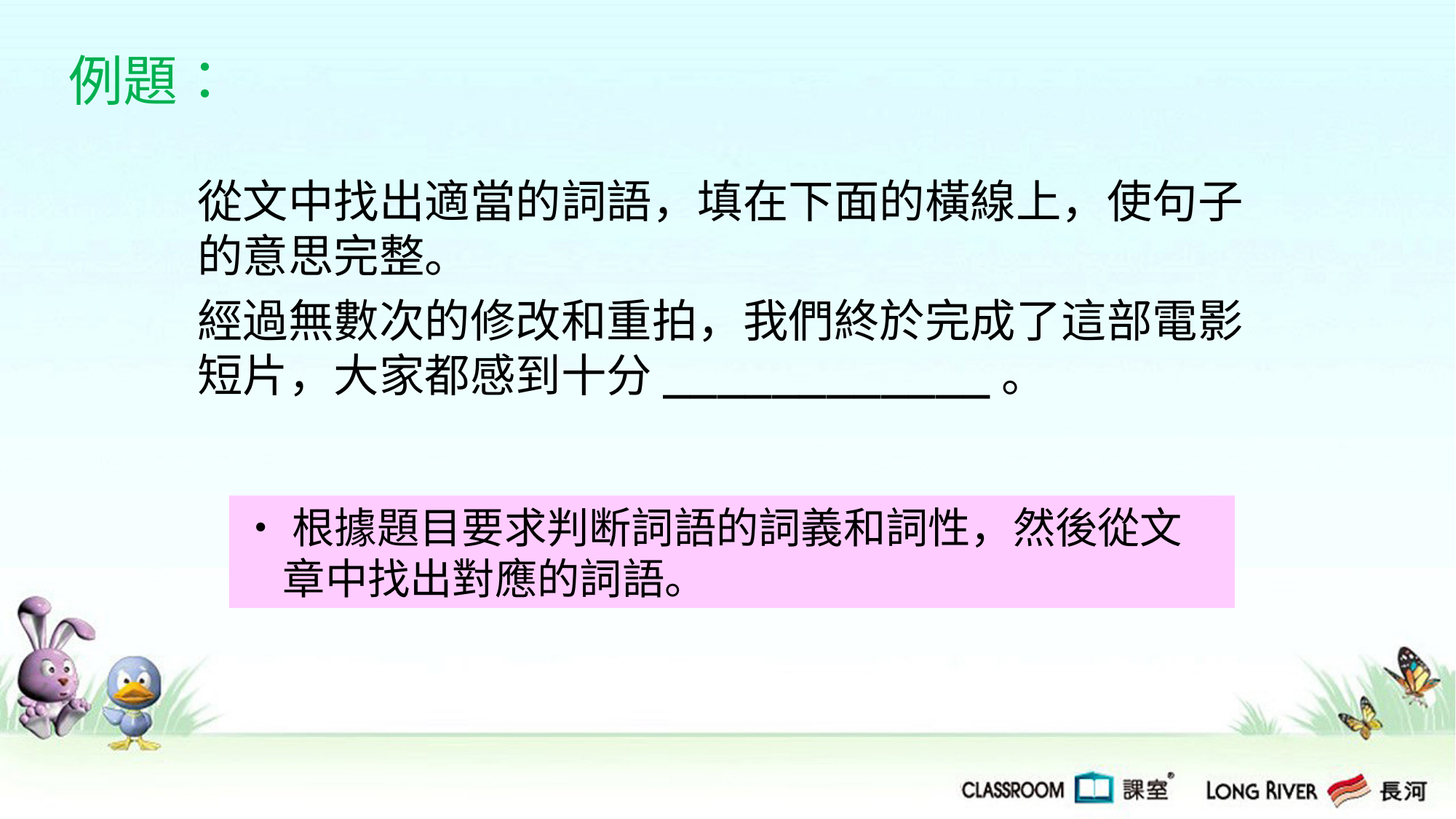

例題：
從文中找出適當的詞語，填在下面的橫線上，使句子的意思完整。
經過無數次的修改和重拍，我們終於完成了這部電影短片，大家都感到十分____________。
‧根據題目要求判断詞語的詞義和詞性，然後從文章中找出對應的詞語。